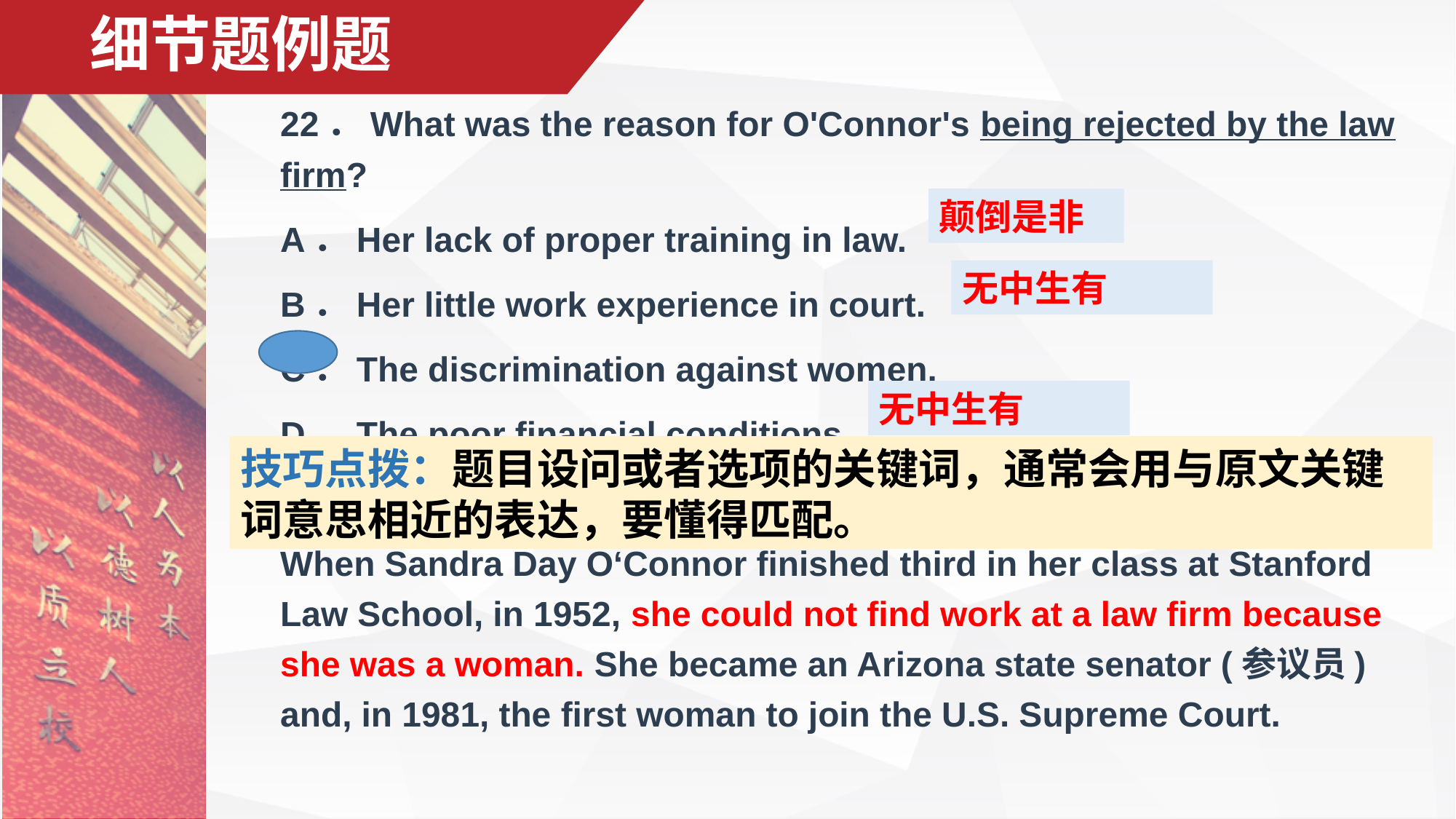

# 细节题例题
22．What was the reason for O'Connor's being rejected by the law firm?
A．Her lack of proper training in law.
B．Her little work experience in court.
C．The discrimination against women.
D．The poor financial conditions.
(2016·全国卷Ⅰ阅读A节选)
When Sandra Day O‘Connor finished third in her class at Stanford Law School, in 1952, she could not find work at a law firm because she was a woman. She became an Arizona state senator (参议员) and, in 1981, the first woman to join the U.S. Supreme Court.

颠倒是非
无中生有

无中生有
技巧点拨：题目设问或者选项的关键词，通常会用与原文关键词意思相近的表达，要懂得匹配。